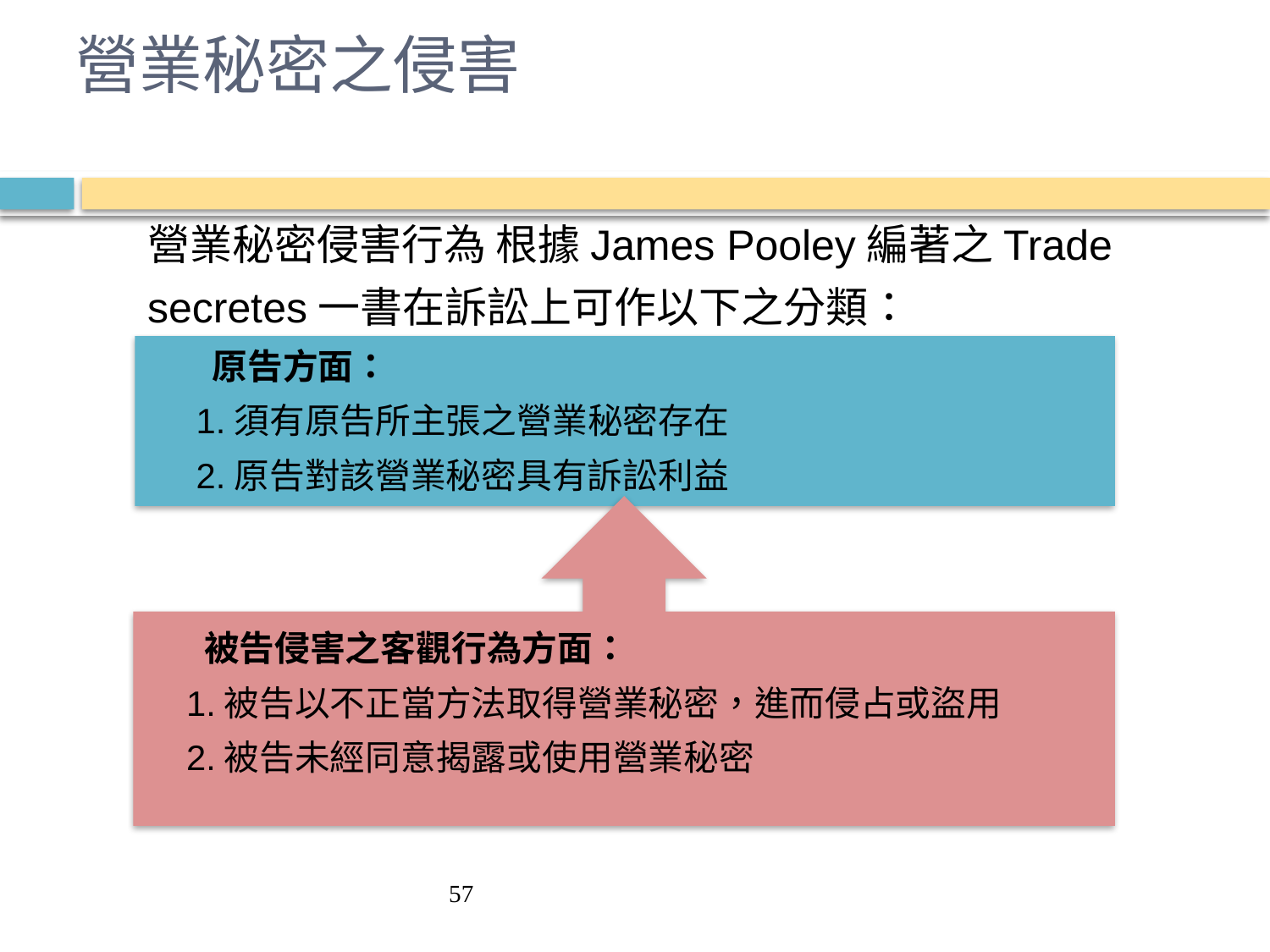

# 營業秘密之侵害
營業秘密侵害行為 根據James Pooley編著之Trade
secretes一書在訴訟上可作以下之分類：
       原告方面：
     1.須有原告所主張之營業秘密存在
     2.原告對該營業秘密具有訴訟利益

      被告侵害之客觀行為方面：
    1.被告以不正當方法取得營業秘密，進而侵占或盜用
    2.被告未經同意揭露或使用營業秘密

57